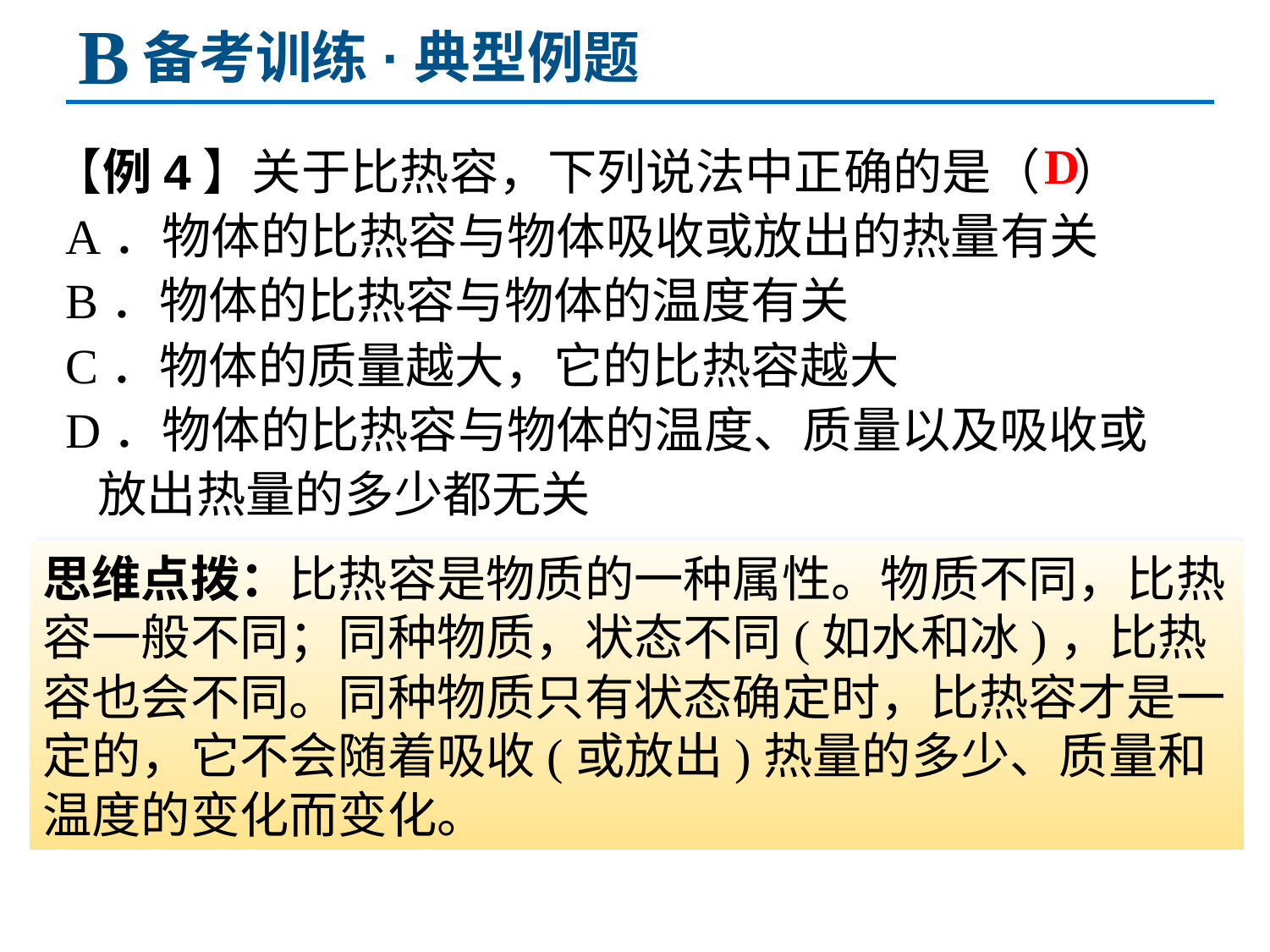

B
备考训练·典型例题
D
【例4】关于比热容，下列说法中正确的是（   ）
 A．物体的比热容与物体吸收或放出的热量有关
 B．物体的比热容与物体的温度有关
 C．物体的质量越大，它的比热容越大
 D．物体的比热容与物体的温度、质量以及吸收或
   放出热量的多少都无关
解析：比热容的大小与物体吸热或放热的多少无关，与物体的质量、温度等也无关。
思维点拨：比热容是物质的一种属性。物质不同，比热容一般不同；同种物质，状态不同(如水和冰)，比热容也会不同。同种物质只有状态确定时，比热容才是一定的，它不会随着吸收(或放出)热量的多少、质量和温度的变化而变化。